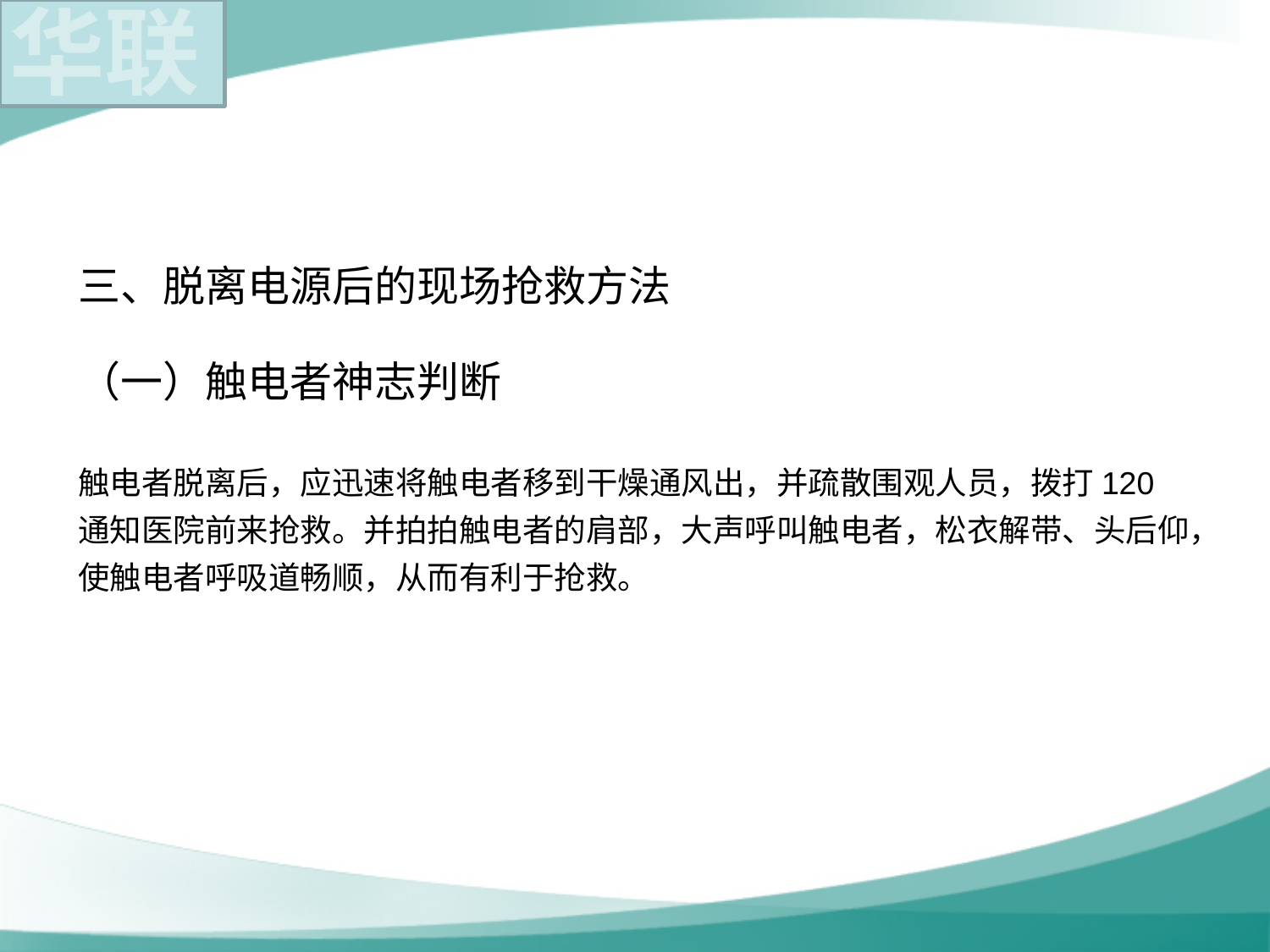

三、脱离电源后的现场抢救方法
（一）触电者神志判断

触电者脱离后，应迅速将触电者移到干燥通风出，并疏散围观人员，拨打120通知医院前来抢救。并拍拍触电者的肩部，大声呼叫触电者，松衣解带、头后仰，使触电者呼吸道畅顺，从而有利于抢救。